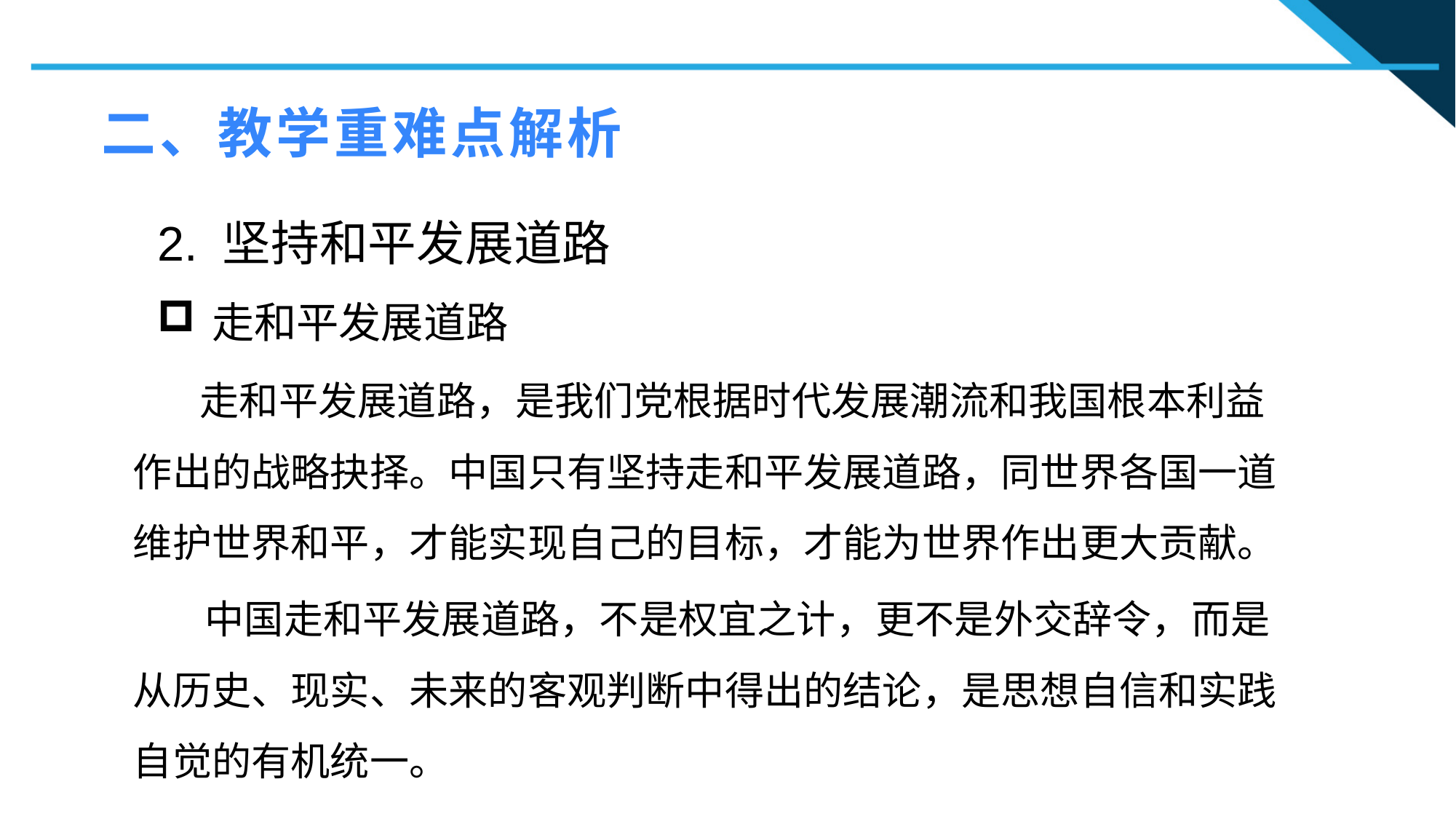

二、教学重难点解析
2. 坚持和平发展道路
走和平发展道路

1
      走和平发展道路，是我们党根据时代发展潮流和我国根本利益作出的战略抉择。中国只有坚持走和平发展道路，同世界各国一道维护世界和平，才能实现自己的目标，才能为世界作出更大贡献。
2
2
       中国走和平发展道路，不是权宜之计，更不是外交辞令，而是从历史、现实、未来的客观判断中得出的结论，是思想自信和实践自觉的有机统一。
n